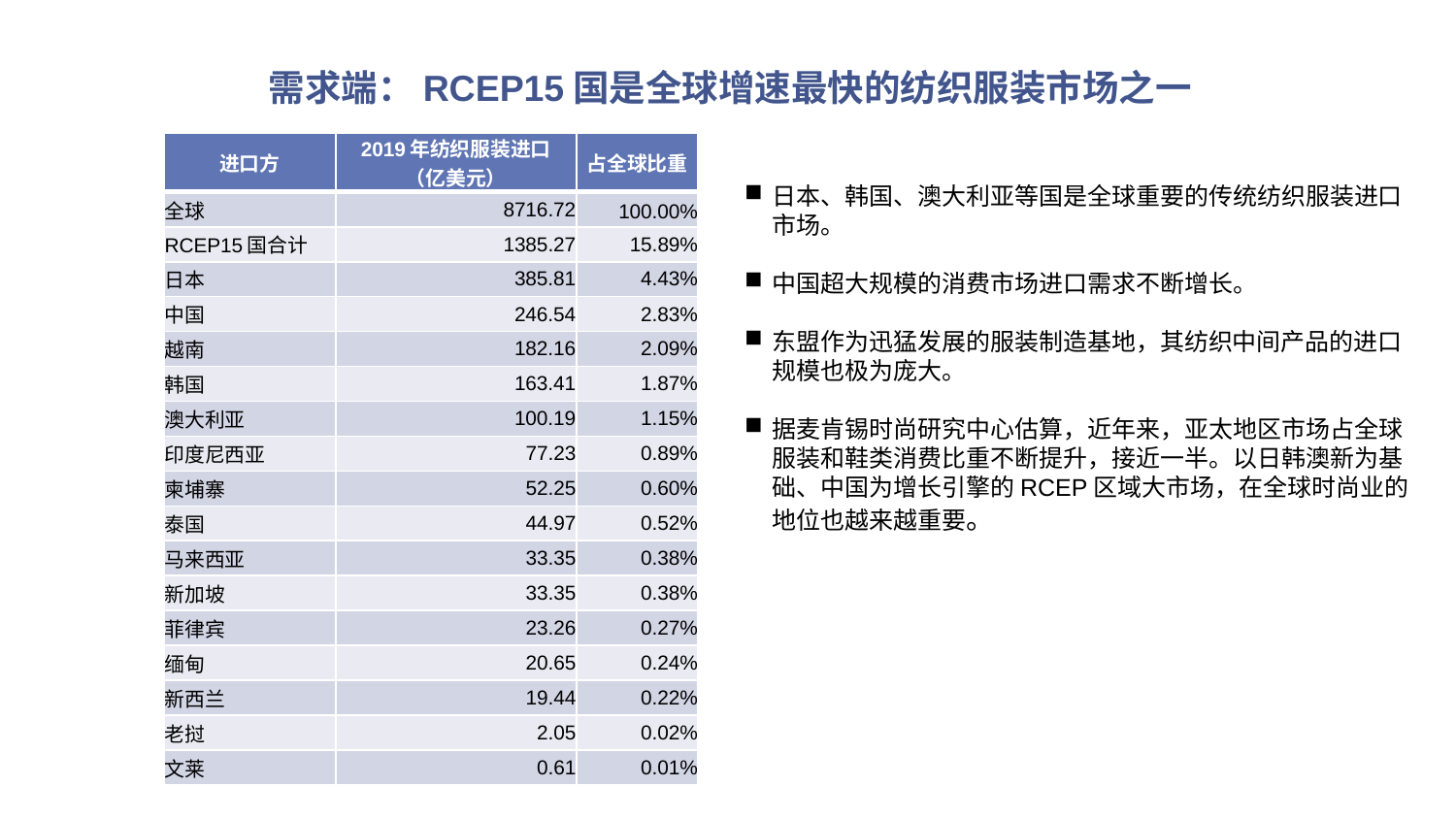

需求端：RCEP15国是全球增速最快的纺织服装市场之一
| 进口方 | 2019年纺织服装进口 （亿美元） | 占全球比重 |
| --- | --- | --- |
| 全球 | 8716.72 | 100.00% |
| RCEP15国合计 | 1385.27 | 15.89% |
| 日本 | 385.81 | 4.43% |
| 中国 | 246.54 | 2.83% |
| 越南 | 182.16 | 2.09% |
| 韩国 | 163.41 | 1.87% |
| 澳大利亚 | 100.19 | 1.15% |
| 印度尼西亚 | 77.23 | 0.89% |
| 柬埔寨 | 52.25 | 0.60% |
| 泰国 | 44.97 | 0.52% |
| 马来西亚 | 33.35 | 0.38% |
| 新加坡 | 33.35 | 0.38% |
| 菲律宾 | 23.26 | 0.27% |
| 缅甸 | 20.65 | 0.24% |
| 新西兰 | 19.44 | 0.22% |
| 老挝 | 2.05 | 0.02% |
| 文莱 | 0.61 | 0.01% |
日本、韩国、澳大利亚等国是全球重要的传统纺织服装进口市场。

中国超大规模的消费市场进口需求不断增长。

东盟作为迅猛发展的服装制造基地，其纺织中间产品的进口规模也极为庞大。

据麦肯锡时尚研究中心估算，近年来，亚太地区市场占全球服装和鞋类消费比重不断提升，接近一半。以日韩澳新为基础、中国为增长引擎的RCEP区域大市场，在全球时尚业的地位也越来越重要。